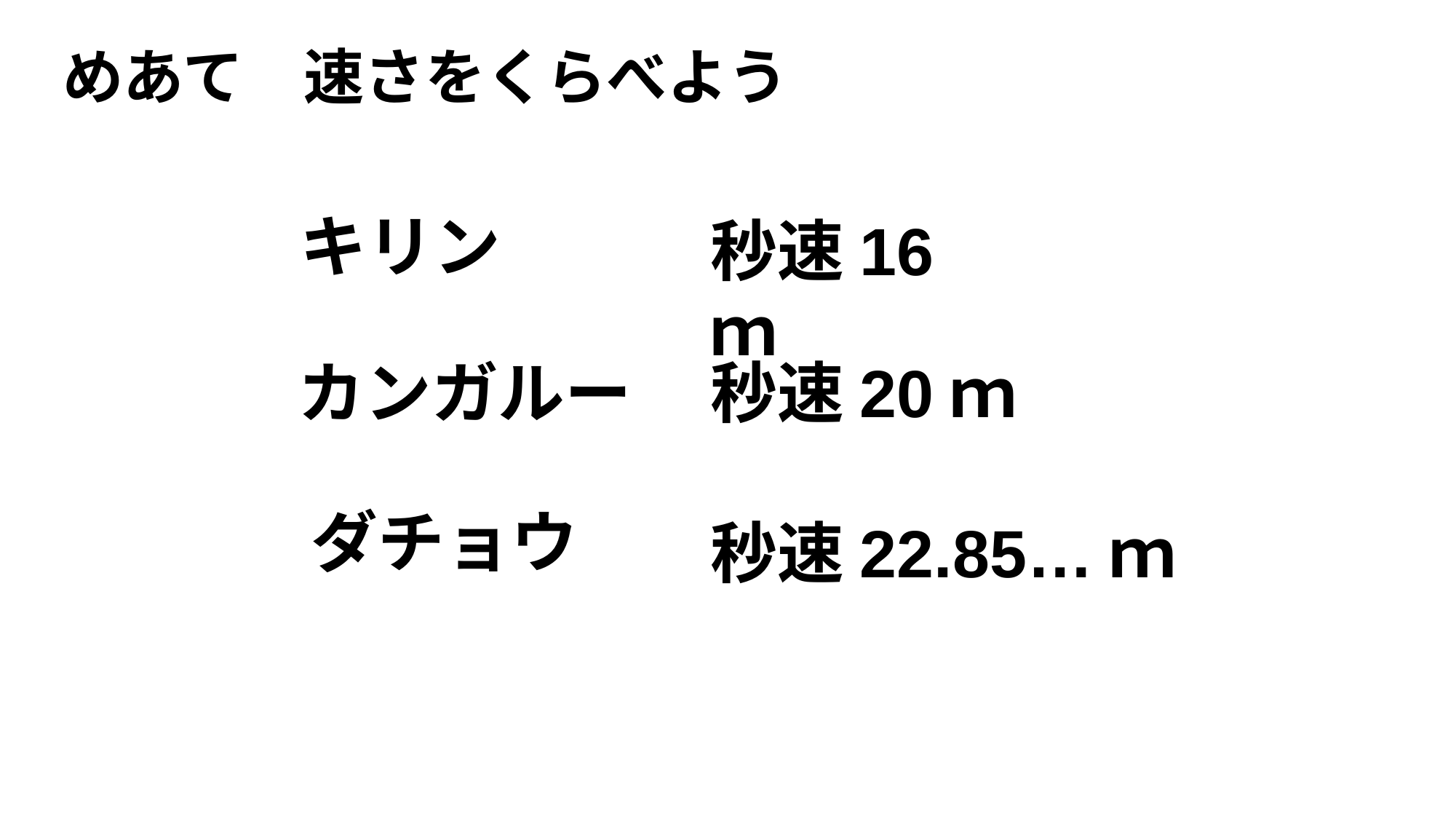

めあて　速さをくらべよう
キリン
秒速16ｍ
カンガルー
秒速20ｍ
ダチョウ
秒速22.85…ｍ